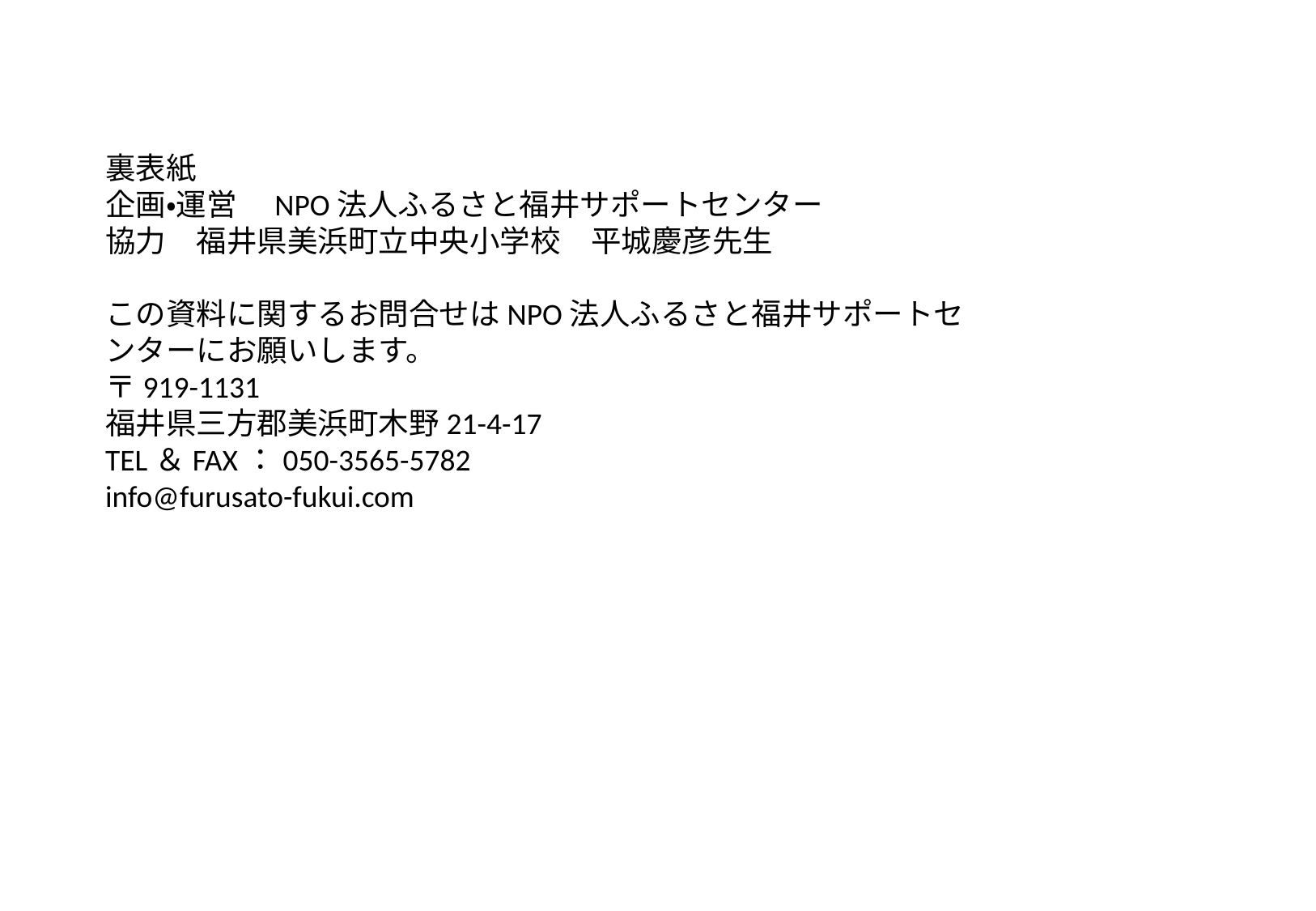

裏表紙
企画・運営　NPO法人ふるさと福井サポートセンター
協力　福井県美浜町立中央小学校　平城慶彦先生

この資料に関するお問合せはNPO法人ふるさと福井サポートセンターにお願いします。
〒919-1131
福井県三方郡美浜町木野21-4-17
TEL＆FAX：050-3565-5782
info@furusato-fukui.com